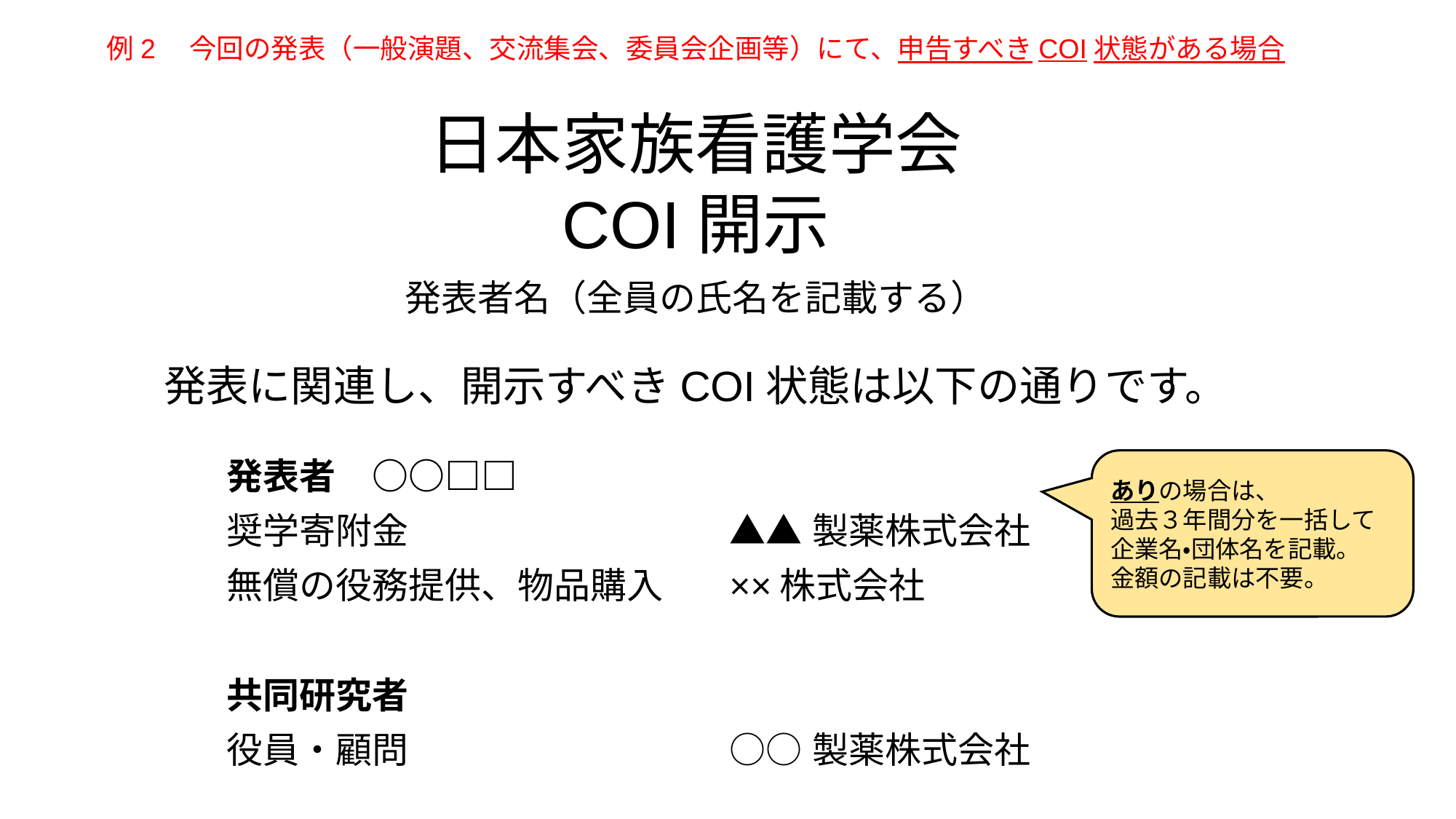

# 例2　今回の発表（一般演題、交流集会、委員会企画等）にて、申告すべきCOI状態がある場合
日本家族看護学会
COI開示
発表者名（全員の氏名を記載する）
発表に関連し、開示すべきCOI状態は以下の通りです。
| 発表者　○○□□ |  |
| --- | --- |
| 奨学寄附金 | ▲▲製薬株式会社 |
| 無償の役務提供、物品購入 | ××株式会社 |
|  |  |
| 共同研究者 |  |
| 役員・顧問 | ○○製薬株式会社 |
ありの場合は、
過去３年間分を一括して企業名・団体名を記載。
金額の記載は不要。